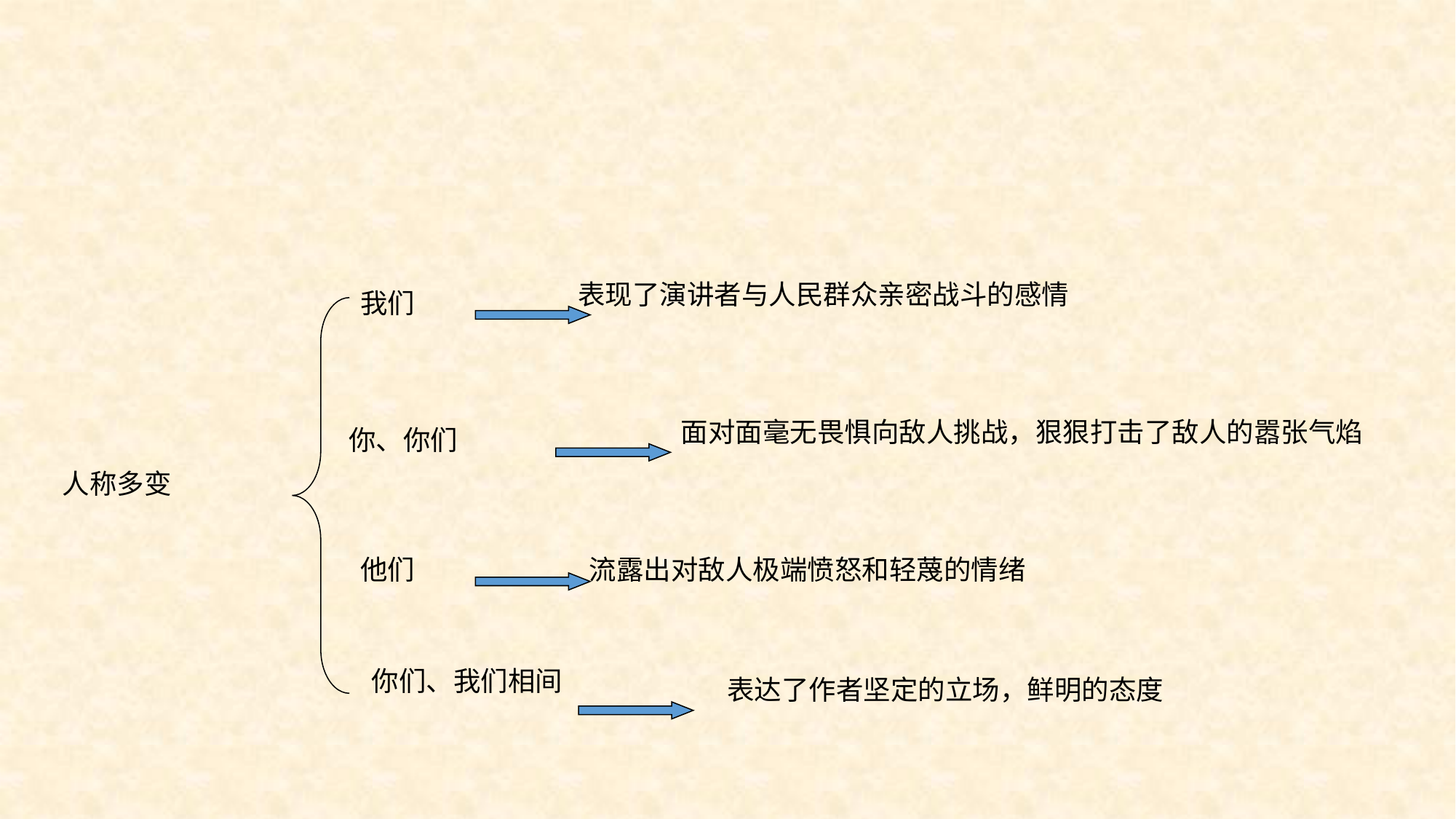

表现了演讲者与人民群众亲密战斗的感情
我们

面对面毫无畏惧向敌人挑战，狠狠打击了敌人的嚣张气焰
你、你们

人称多变
他们
流露出对敌人极端愤怒和轻蔑的情绪

你们、我们相间
表达了作者坚定的立场，鲜明的态度